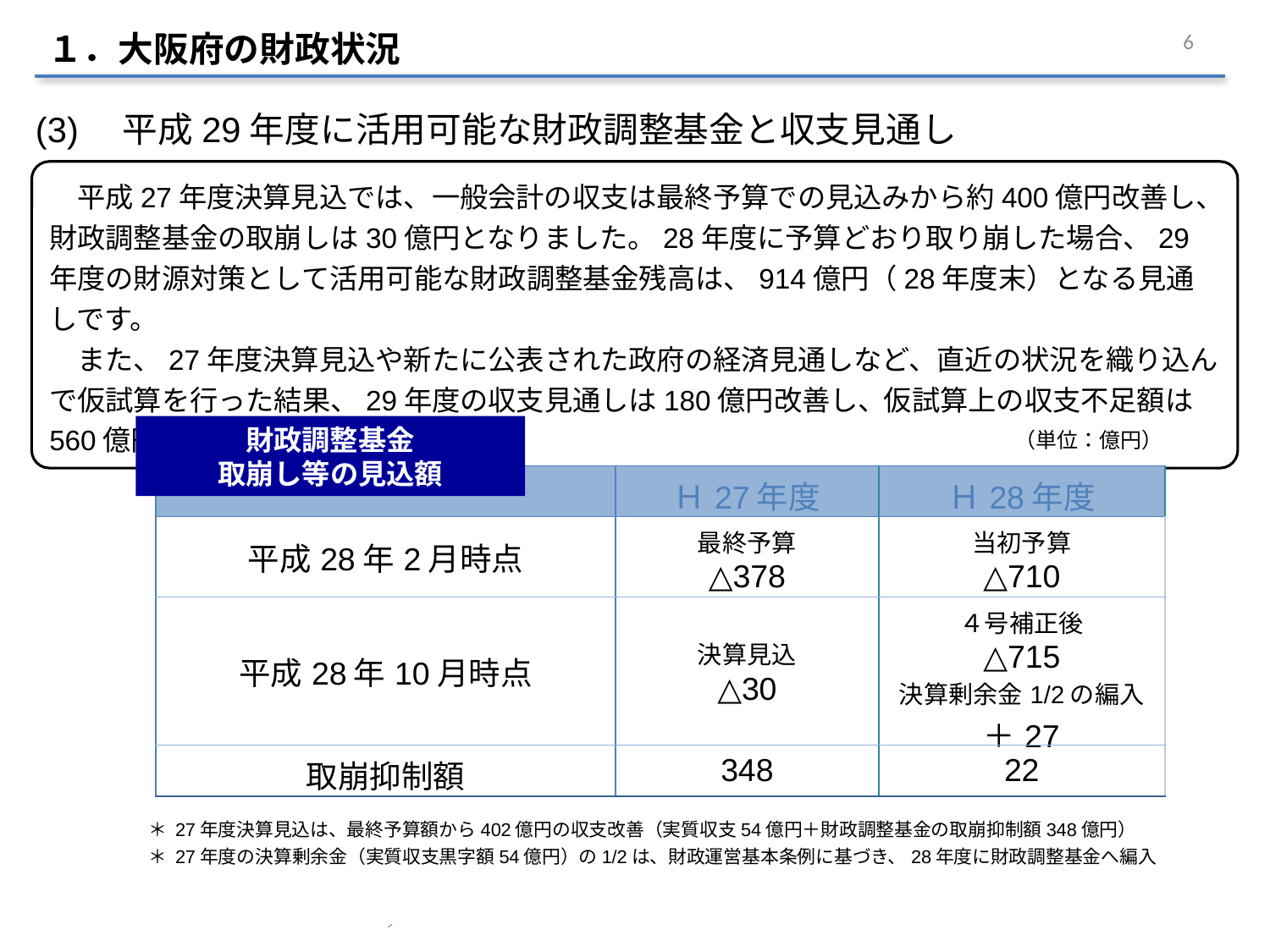

6
１．大阪府の財政状況
(3)　平成29年度に活用可能な財政調整基金と収支見通し
　平成27年度決算見込では、一般会計の収支は最終予算での見込みから約400億円改善し、財政調整基金の取崩しは30億円となりました。28年度に予算どおり取り崩した場合、29年度の財源対策として活用可能な財政調整基金残高は、914億円（28年度末）となる見通しです。
　また、27年度決算見込や新たに公表された政府の経済見通しなど、直近の状況を織り込んで仮試算を行った結果、29年度の収支見通しは180億円改善し、仮試算上の収支不足額は560億円となりました。
財政調整基金
取崩し等の見込額
（単位：億円）
|  | Ｈ27年度 | Ｈ28年度 |
| --- | --- | --- |
| 平成28年2月時点 | 最終予算 △378 | 当初予算 △710 |
| 平成28年10月時点 | 決算見込 △30 | ４号補正後 △715 決算剰余金1/2の編入 ＋27 |
| 取崩抑制額 | 348 | 22 |
＊ 27年度決算見込は、最終予算額から402億円の収支改善（実質収支54億円＋財政調整基金の取崩抑制額348億円）
＊ 27年度の決算剰余金（実質収支黒字額54億円）の1/2は、財政運営基本条例に基づき、28年度に財政調整基金へ編入